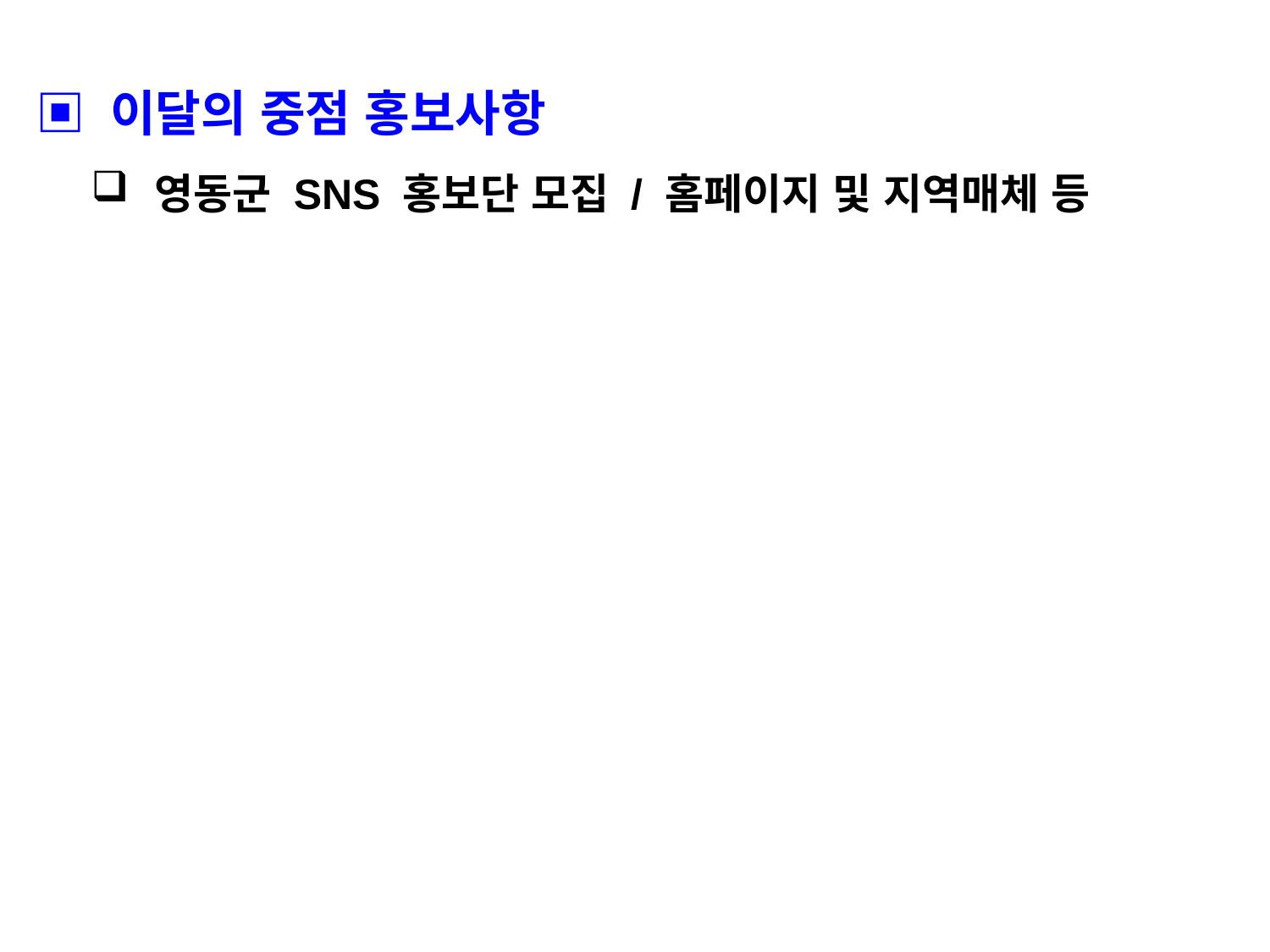

▣ 이달의 중점 홍보사항
영동군 SNS 홍보단 모집 / 홈페이지 및 지역매체 등